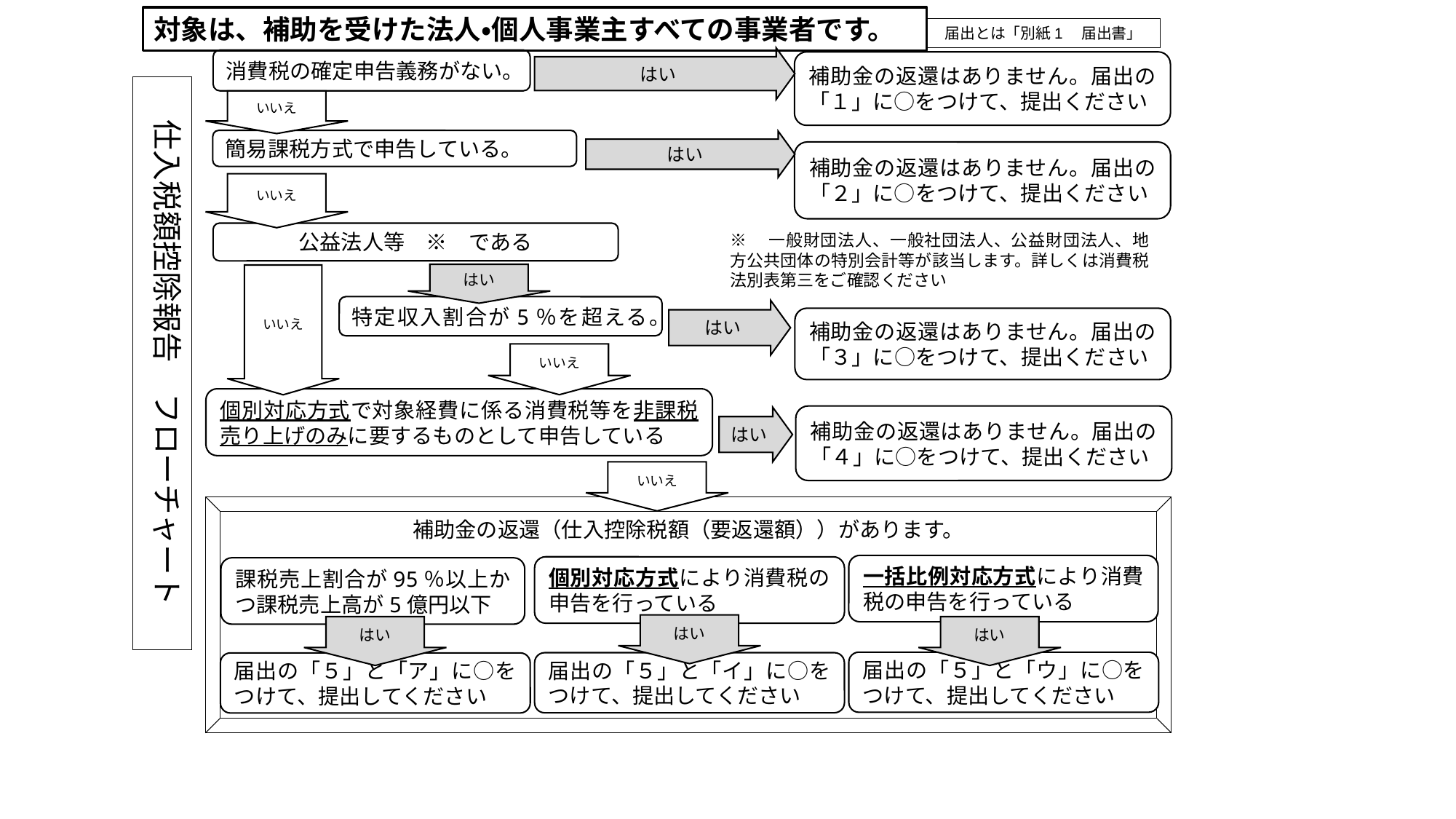

対象は、補助を受けた法人・個人事業主すべての事業者です。
届出とは「別紙1　届出書」
はい
消費税の確定申告義務がない。
補助金の返還はありません。届出の「１」に○をつけて、提出ください
仕入税額控除報告　フローチャート
いいえ
簡易課税方式で申告している。
はい
補助金の返還はありません。届出の「２」に○をつけて、提出ください
いいえ
公益法人等　※　である
※　一般財団法人、一般社団法人、公益財団法人、地方公共団体の特別会計等が該当します。詳しくは消費税法別表第三をご確認ください
はい

いいえ

特定収入割合が5％を超える。
はい
補助金の返還はありません。届出の「３」に○をつけて、提出ください
いいえ
個別対応方式で対象経費に係る消費税等を非課税売り上げのみに要するものとして申告している
補助金の返還はありません。届出の「４」に○をつけて、提出ください
はい
いいえ
補助金の返還（仕入控除税額（要返還額））があります。

一括比例対応方式により消費税の申告を行っている
個別対応方式により消費税の申告を行っている
課税売上割合が95％以上かつ課税売上高が5億円以下
はい
はい
はい
届出の「５」と「ウ」に○をつけて、提出してください
届出の「５」と「イ」に○をつけて、提出してください
届出の「５」と「ア」に○をつけて、提出してください